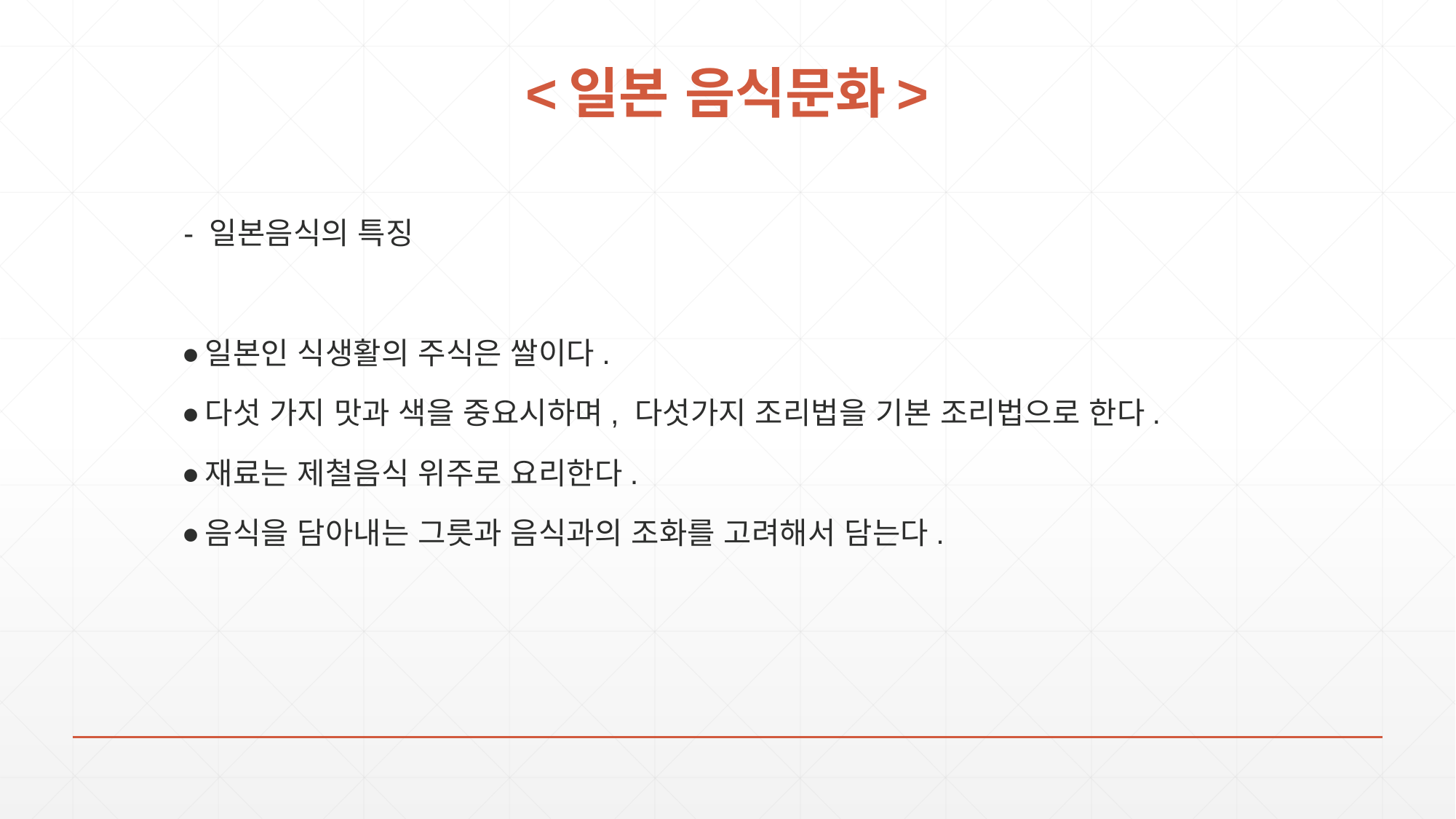

# <일본 음식문화>

- 일본음식의 특징

⦁일본인 식생활의 주식은 쌀이다.
⦁다섯 가지 맛과 색을 중요시하며, 다섯가지 조리법을 기본 조리법으로 한다.
⦁재료는 제철음식 위주로 요리한다.
⦁음식을 담아내는 그릇과 음식과의 조화를 고려해서 담는다.